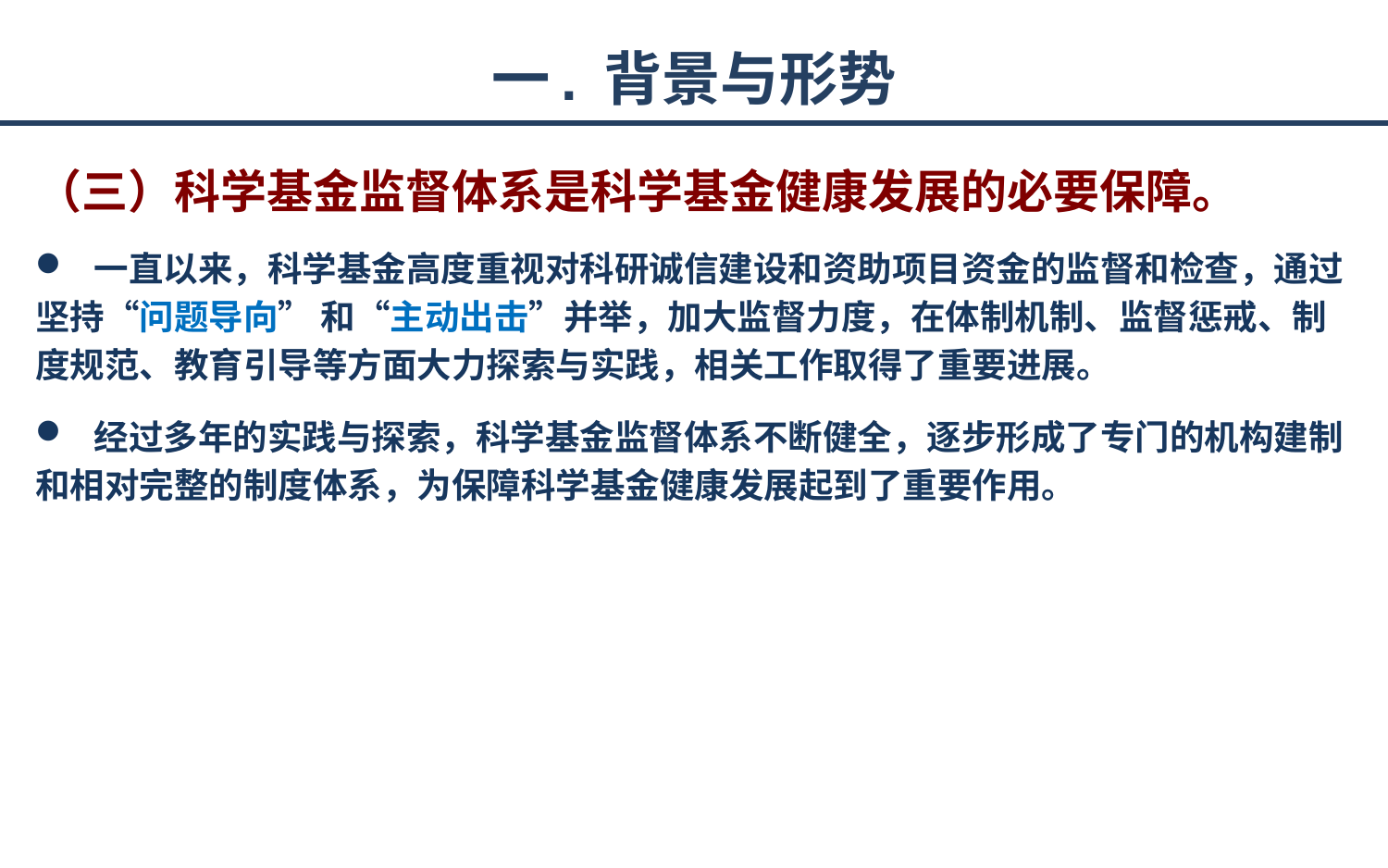

# 一. 背景与形势
（三）科学基金监督体系是科学基金健康发展的必要保障。
  一直以来，科学基金高度重视对科研诚信建设和资助项目资金的监督和检查，通过坚持“问题导向” 和“主动出击”并举，加大监督力度，在体制机制、监督惩戒、制度规范、教育引导等方面大力探索与实践，相关工作取得了重要进展。
  经过多年的实践与探索，科学基金监督体系不断健全，逐步形成了专门的机构建制和相对完整的制度体系，为保障科学基金健康发展起到了重要作用。